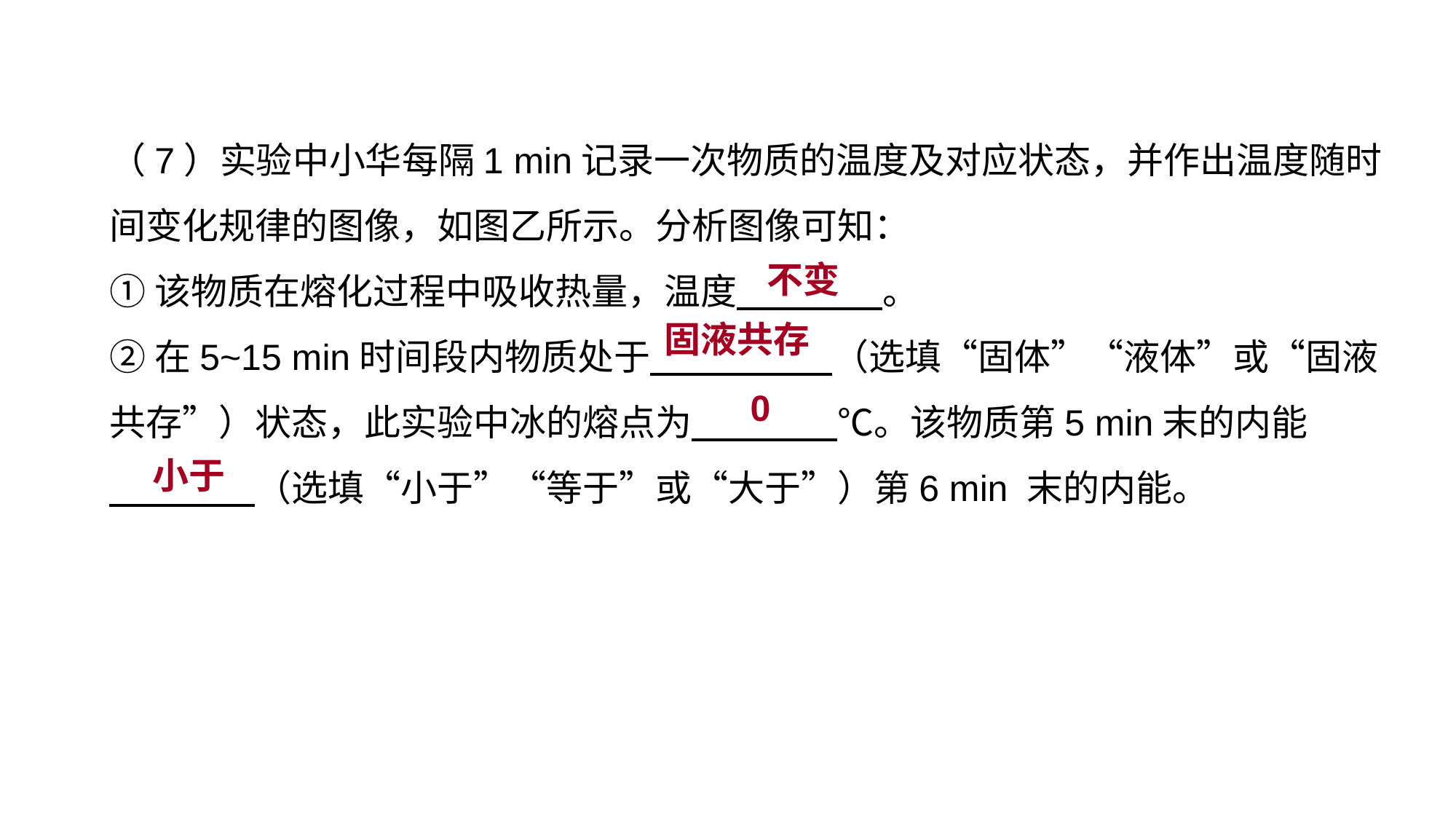

（7）实验中小华每隔1 min记录一次物质的温度及对应状态，并作出温度随时间变化规律的图像，如图乙所示。分析图像可知：
①该物质在熔化过程中吸收热量，温度　　　　。
②在5~15 min时间段内物质处于　　　　　（选填“固体”“液体”或“固液共存”）状态，此实验中冰的熔点为　　　　℃。该物质第5 min末的内能
　　　　（选填“小于”“等于”或“大于”）第6 min 末的内能。
实验突破 素养提升
不变
固液共存
0
小于